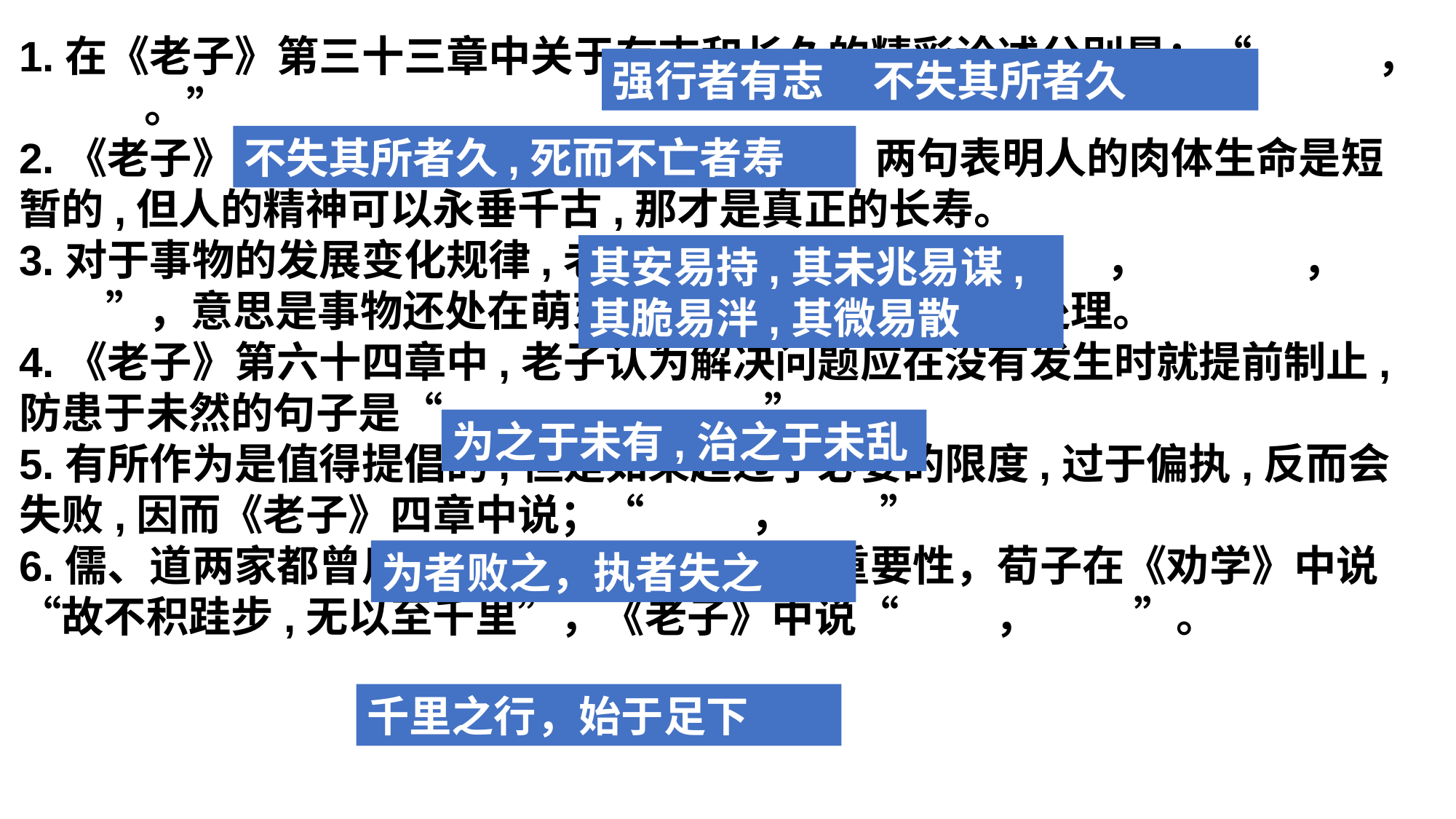

1.在《老子》第三十三章中关于有志和长久的精彩论述分别是：“             ，              。”
2.《老子》第三十三章中, “           ，           ”两句表明人的肉体生命是短暂的,但人的精神可以永垂千古,那才是真正的长寿。 
3.对于事物的发展变化规律,老子认为“                ，              ，                ，                  ”，意思是事物还处在萌芽状态的时候,比较容易处理。 
4.《老子》第六十四章中,老子认为解决问题应在没有发生时就提前制止,防患于未然的句子是“                    ，         ”。 
5.有所作为是值得提倡的,但是如果超过了必要的限度,过于偏执,反而会失败,因而《老子》四章中说；“           ，         ”
6.儒、道两家都曾用“行路”来论述积累的重要性，荀子在《劝学》中说“故不积跬步,无以至千里”，《老子》中说“          ，          ”。
强行者有志     不失其所者久
不失其所者久,死而不亡者寿
其安易持,其未兆易谋,其脆易泮,其微易散
为之于未有,治之于未乱
为者败之，执者失之
千里之行，始于足下